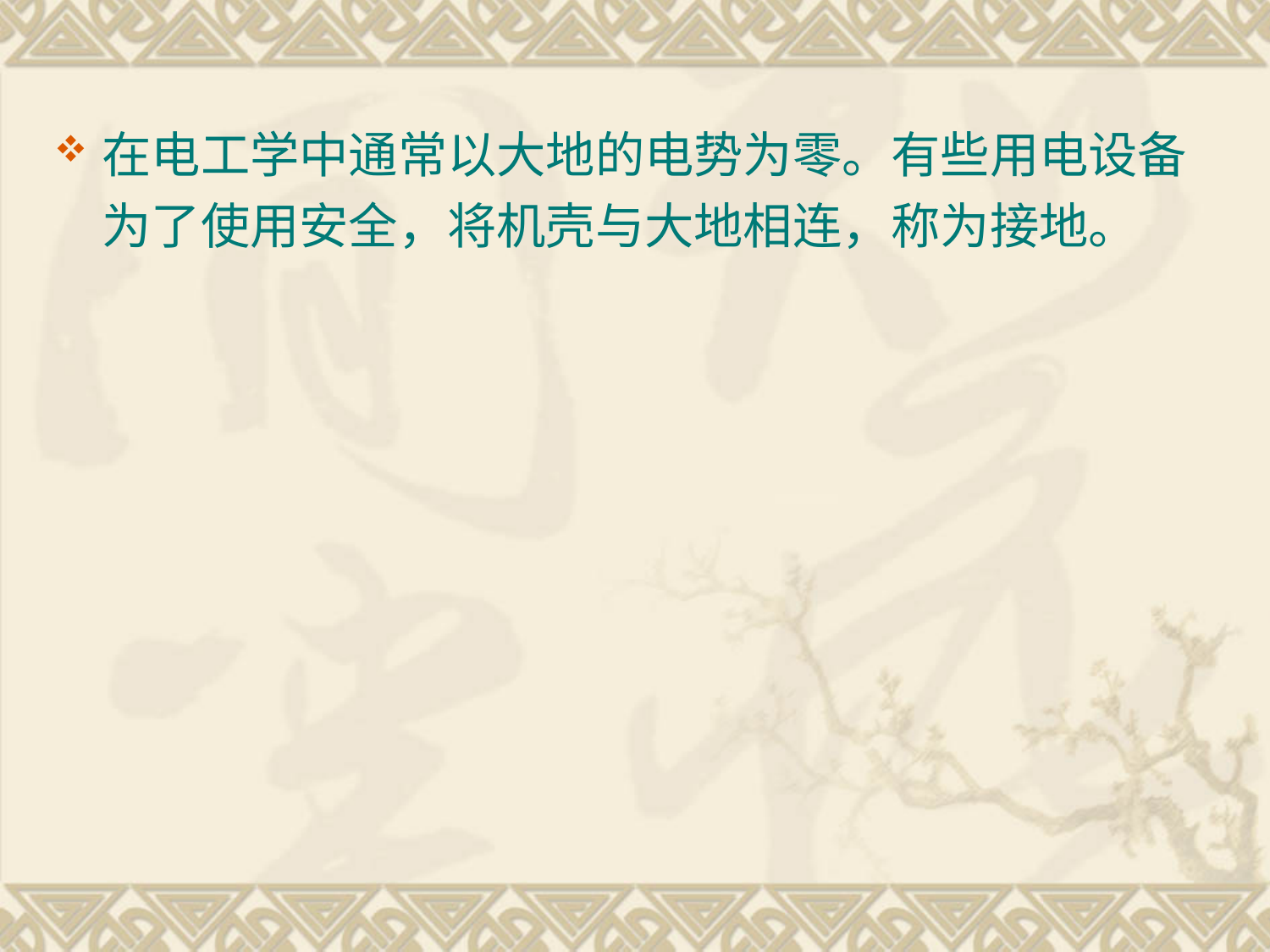

在电工学中通常以大地的电势为零。有些用电设备为了使用安全，将机壳与大地相连，称为接地。